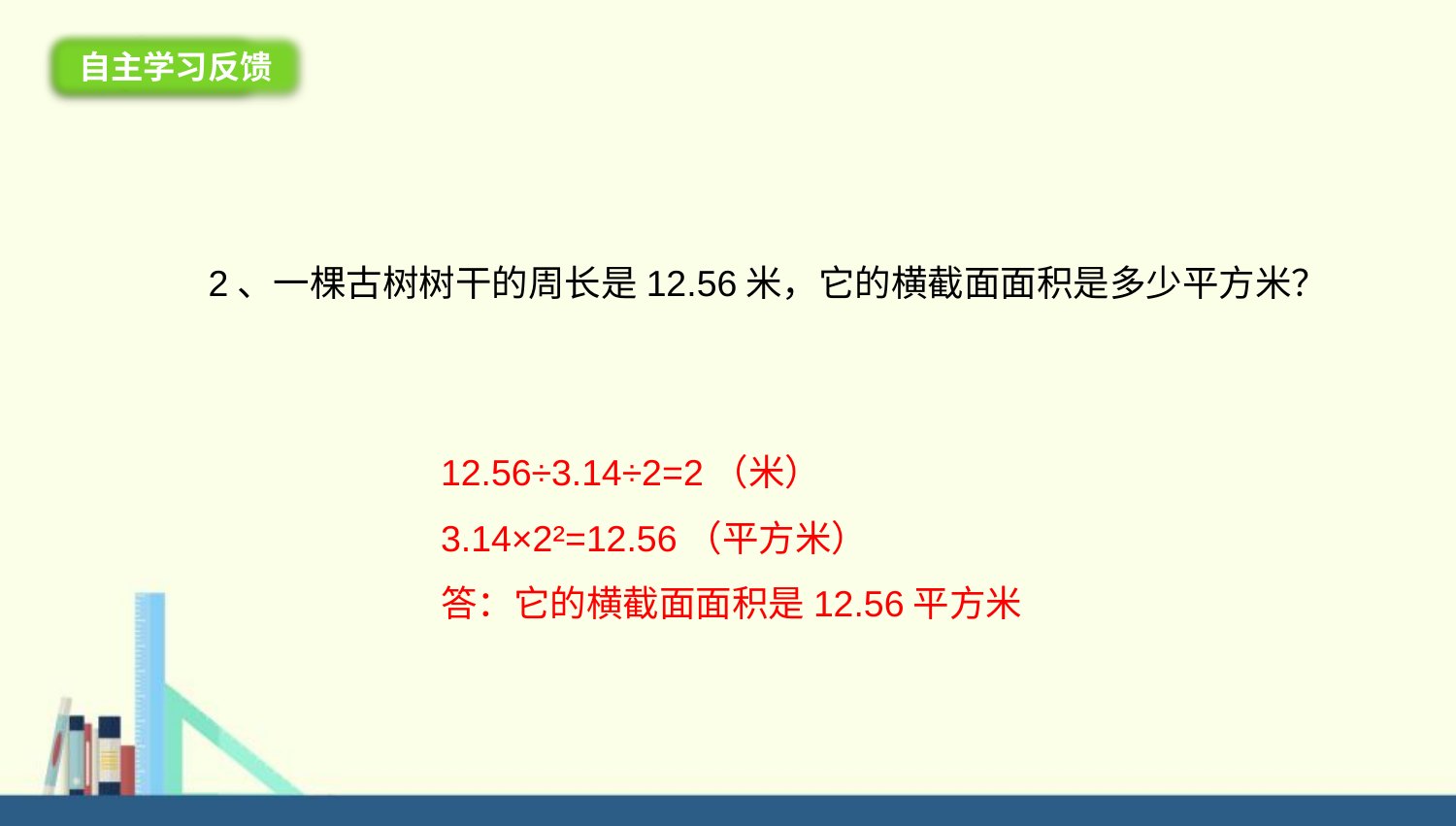

预习反馈
自主学习反馈
2、一棵古树树干的周长是12.56米，它的横截面面积是多少平方米？
12.56÷3.14÷2=2（米）   3.14×2²=12.56（平方米）
答：它的横截面面积是12.56平方米